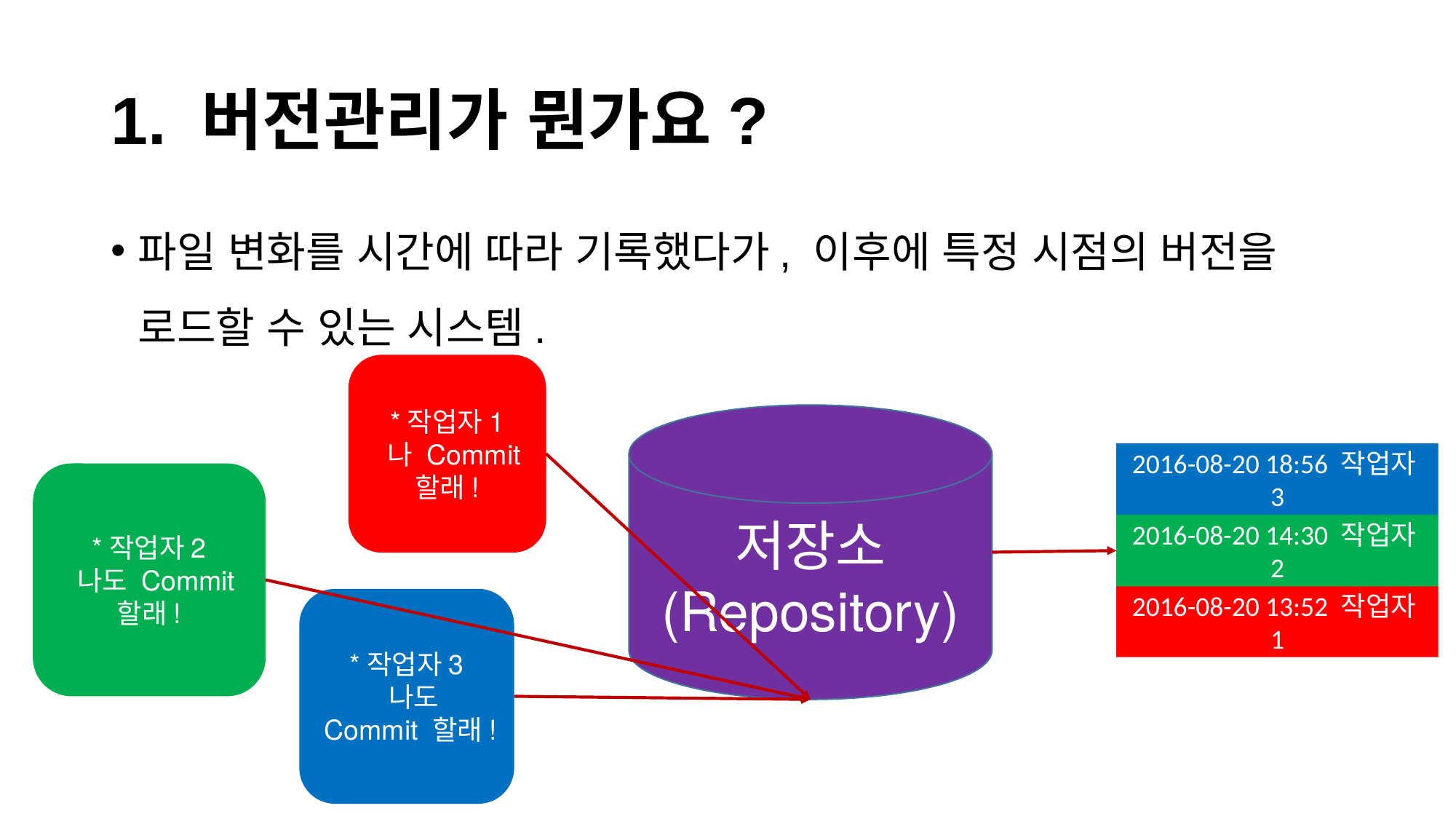

# 1. 버전관리가 뭔가요?
파일 변화를 시간에 따라 기록했다가, 이후에 특정 시점의 버전을 로드할 수 있는 시스템.
*작업자1
 나 Commit 할래!
저장소 (Repository)
2016-08-20 18:56 작업자3
*작업자2
 나도 Commit 할래!
2016-08-20 14:30 작업자2
2016-08-20 13:52 작업자1
*작업자3
 나도 Commit 할래!